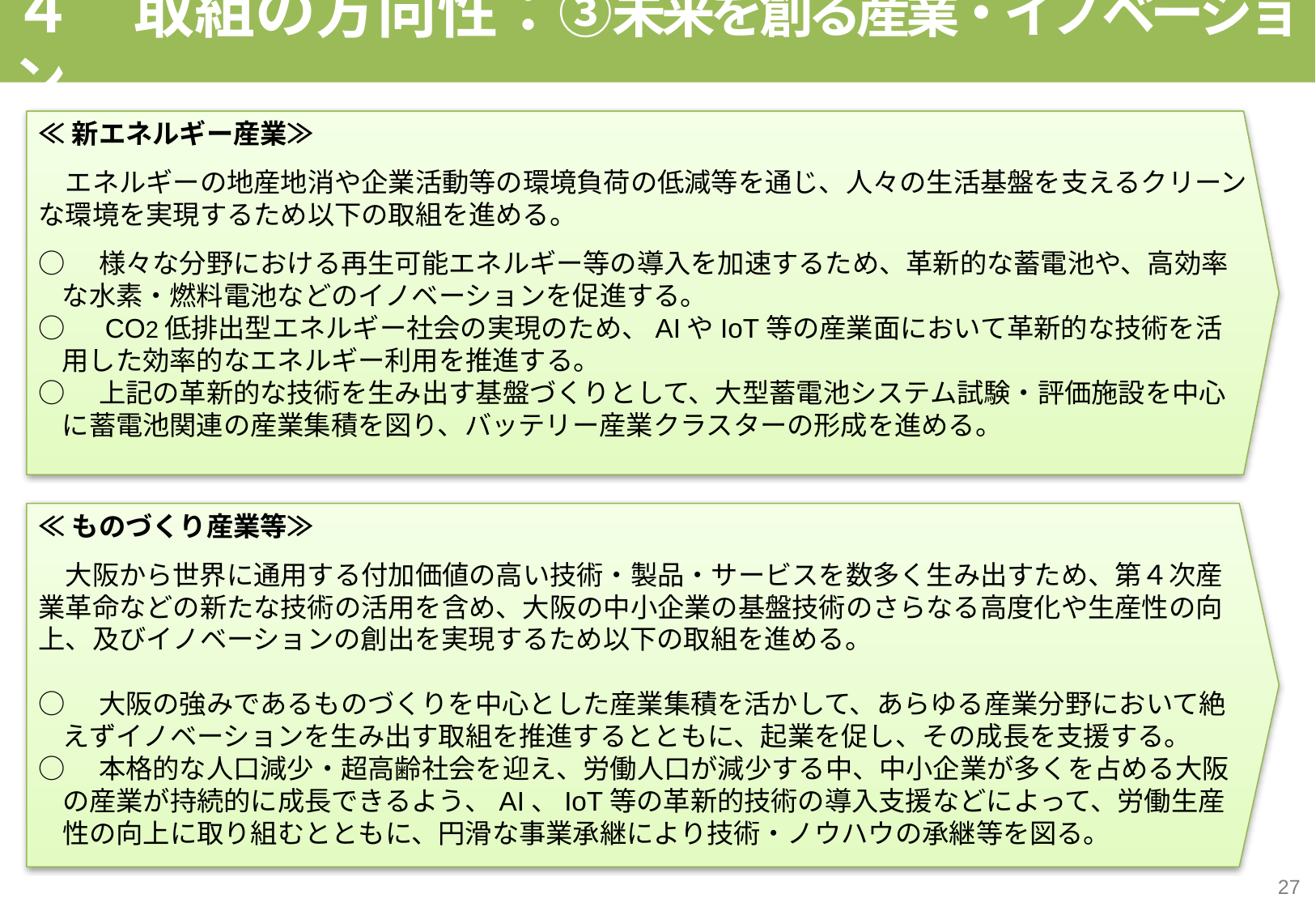

# ４　取組の方向性：③未来を創る産業・イノベーション
≪新エネルギー産業≫

　エネルギーの地産地消や企業活動等の環境負荷の低減等を通じ、人々の生活基盤を支えるクリーンな環境を実現するため以下の取組を進める。

○　様々な分野における再生可能エネルギー等の導入を加速するため、革新的な蓄電池や、高効率な水素・燃料電池などのイノベーションを促進する。
○　CO2低排出型エネルギー社会の実現のため、AIやIoT等の産業面において革新的な技術を活用した効率的なエネルギー利用を推進する。
○　上記の革新的な技術を生み出す基盤づくりとして、大型蓄電池システム試験・評価施設を中心に蓄電池関連の産業集積を図り、バッテリー産業クラスターの形成を進める。
≪ものづくり産業等≫

　大阪から世界に通用する付加価値の高い技術・製品・サービスを数多く生み出すため、第４次産業革命などの新たな技術の活用を含め、大阪の中小企業の基盤技術のさらなる高度化や生産性の向上、及びイノベーションの創出を実現するため以下の取組を進める。

○　大阪の強みであるものづくりを中心とした産業集積を活かして、あらゆる産業分野において絶えずイノベーションを生み出す取組を推進するとともに、起業を促し、その成長を支援する。
○　本格的な人口減少・超高齢社会を迎え、労働人口が減少する中、中小企業が多くを占める大阪の産業が持続的に成長できるよう、AI、IoT等の革新的技術の導入支援などによって、労働生産性の向上に取り組むとともに、円滑な事業承継により技術・ノウハウの承継等を図る。
27